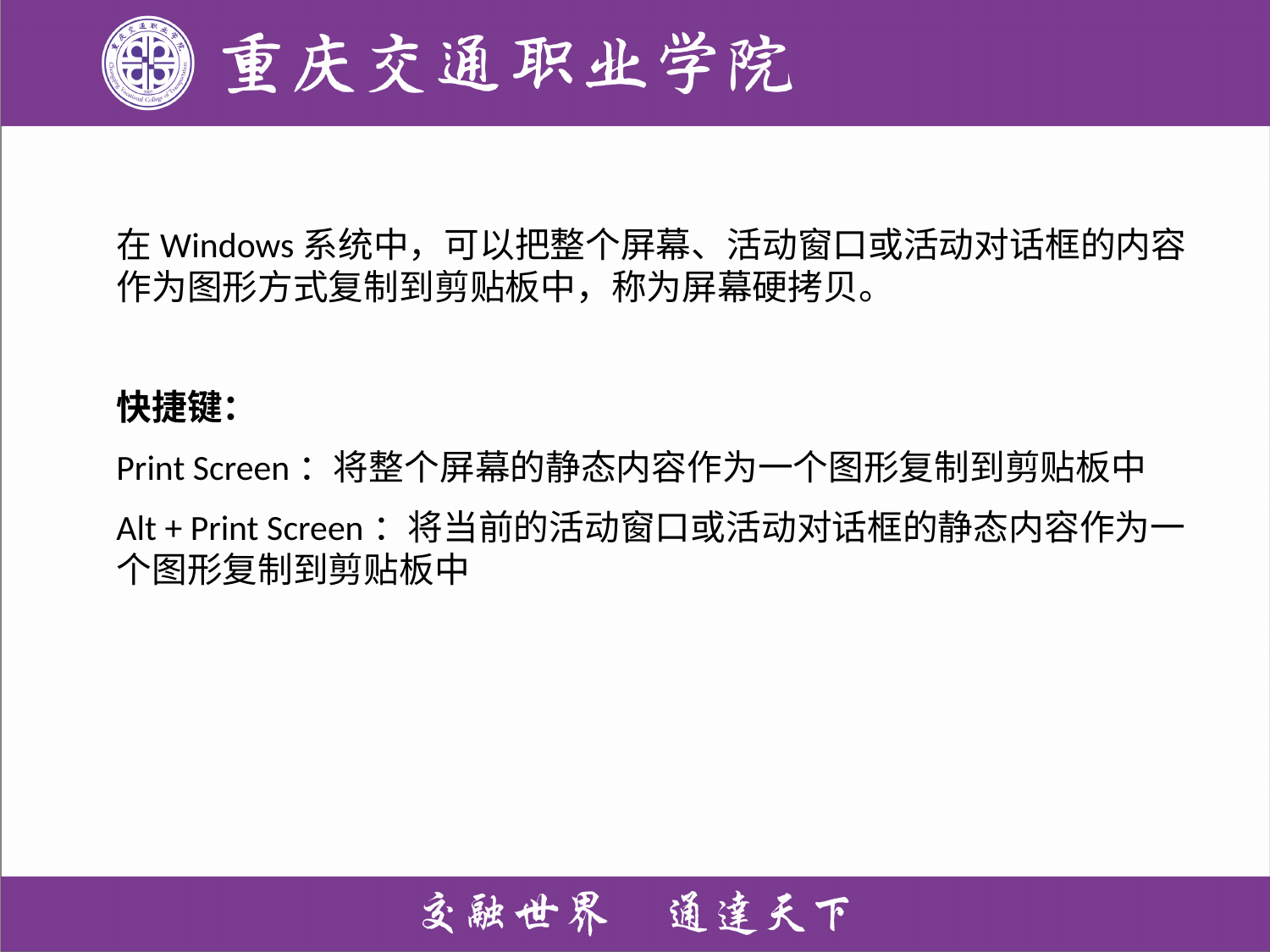

在Windows系统中，可以把整个屏幕、活动窗口或活动对话框的内容作为图形方式复制到剪贴板中，称为屏幕硬拷贝。

快捷键：
Print Screen：将整个屏幕的静态内容作为一个图形复制到剪贴板中
Alt + Print Screen：将当前的活动窗口或活动对话框的静态内容作为一个图形复制到剪贴板中